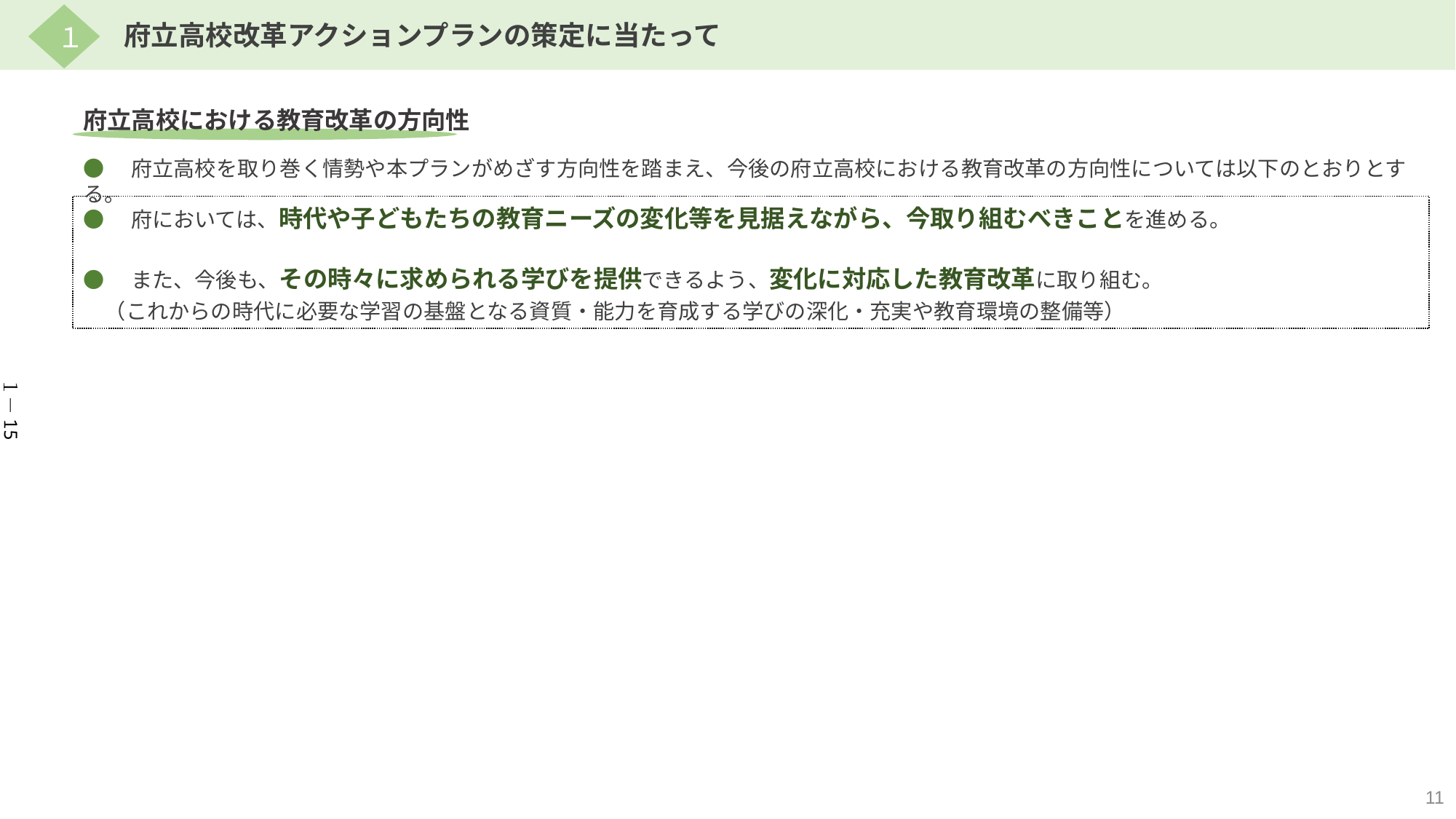

１
府立高校改革アクションプランの策定に当たって
府立高校における教育改革の方向性

●　府立高校を取り巻く情勢や本プランがめざす方向性を踏まえ、今後の府立高校における教育改革の方向性については以下のとおりとする。
●　府においては、時代や子どもたちの教育ニーズの変化等を見据えながら、今取り組むべきことを進める。

●　また、今後も、その時々に求められる学びを提供できるよう、変化に対応した教育改革に取り組む。
　（これからの時代に必要な学習の基盤となる資質・能力を育成する学びの深化・充実や教育環境の整備等）
１－15
11